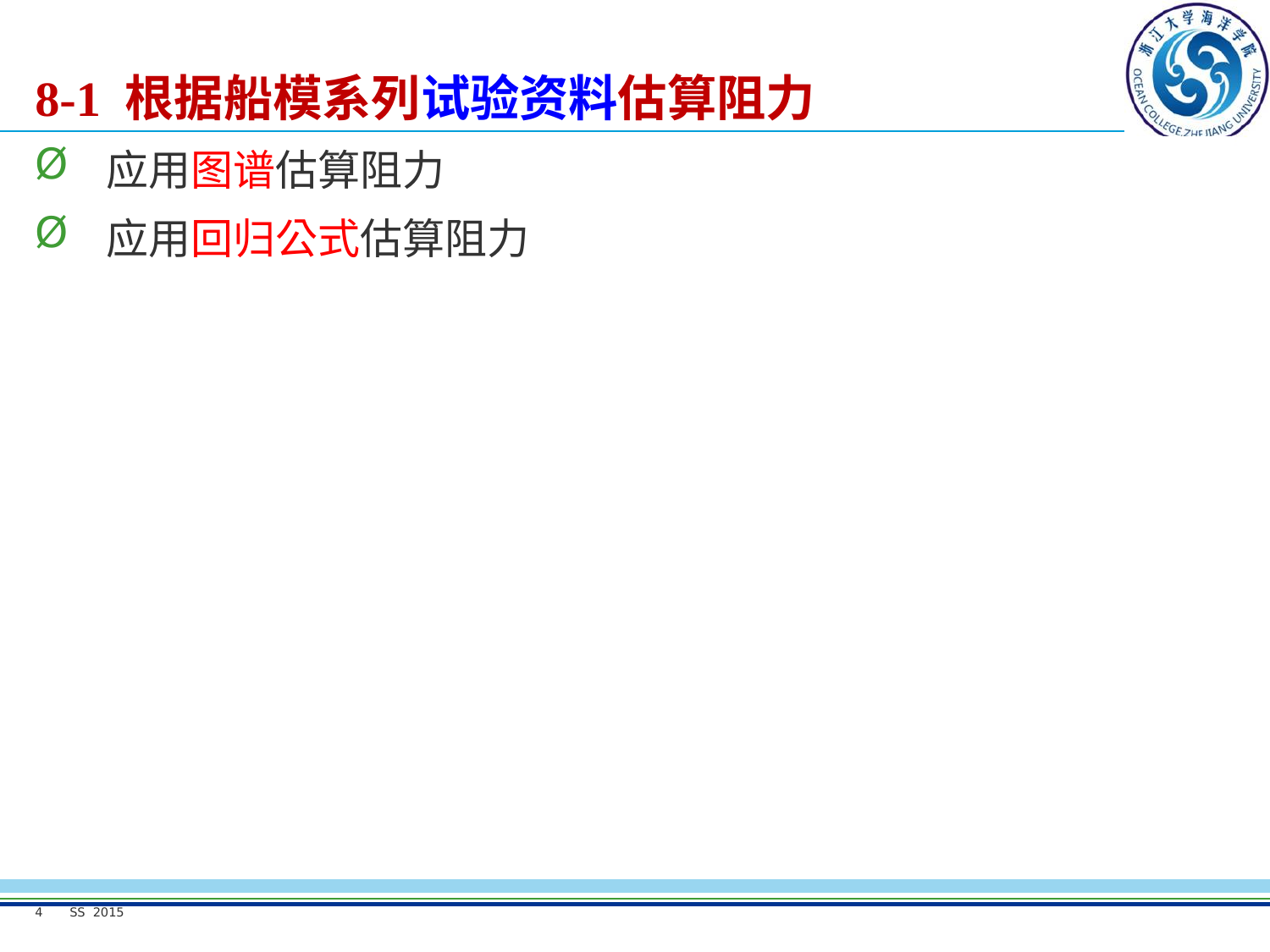

# 8-1 根据船模系列试验资料估算阻力
应用图谱估算阻力
应用回归公式估算阻力

4